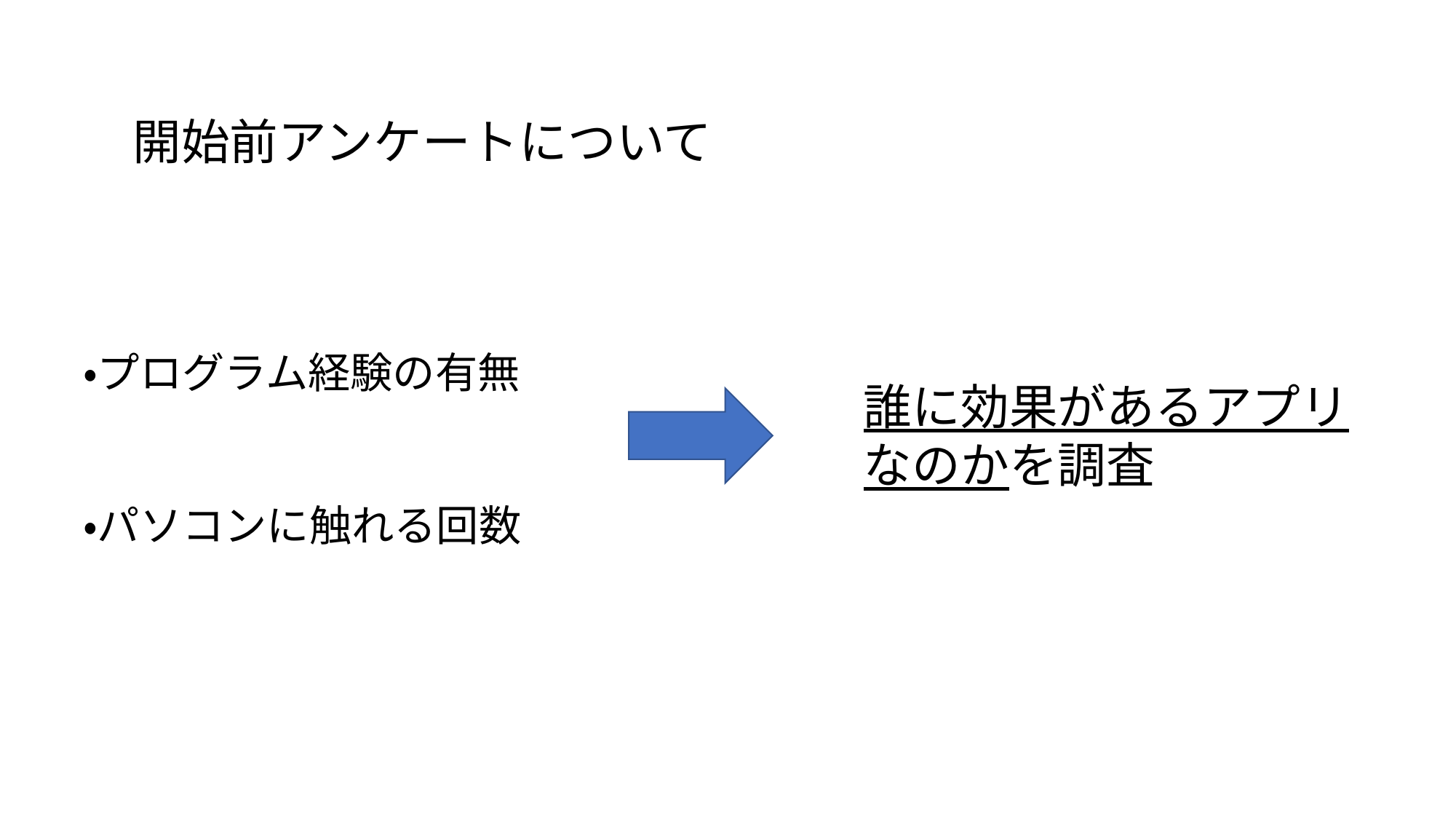

開始前アンケートについて
・プログラム経験の有無
・パソコンに触れる回数
誰に効果があるアプリなのかを調査